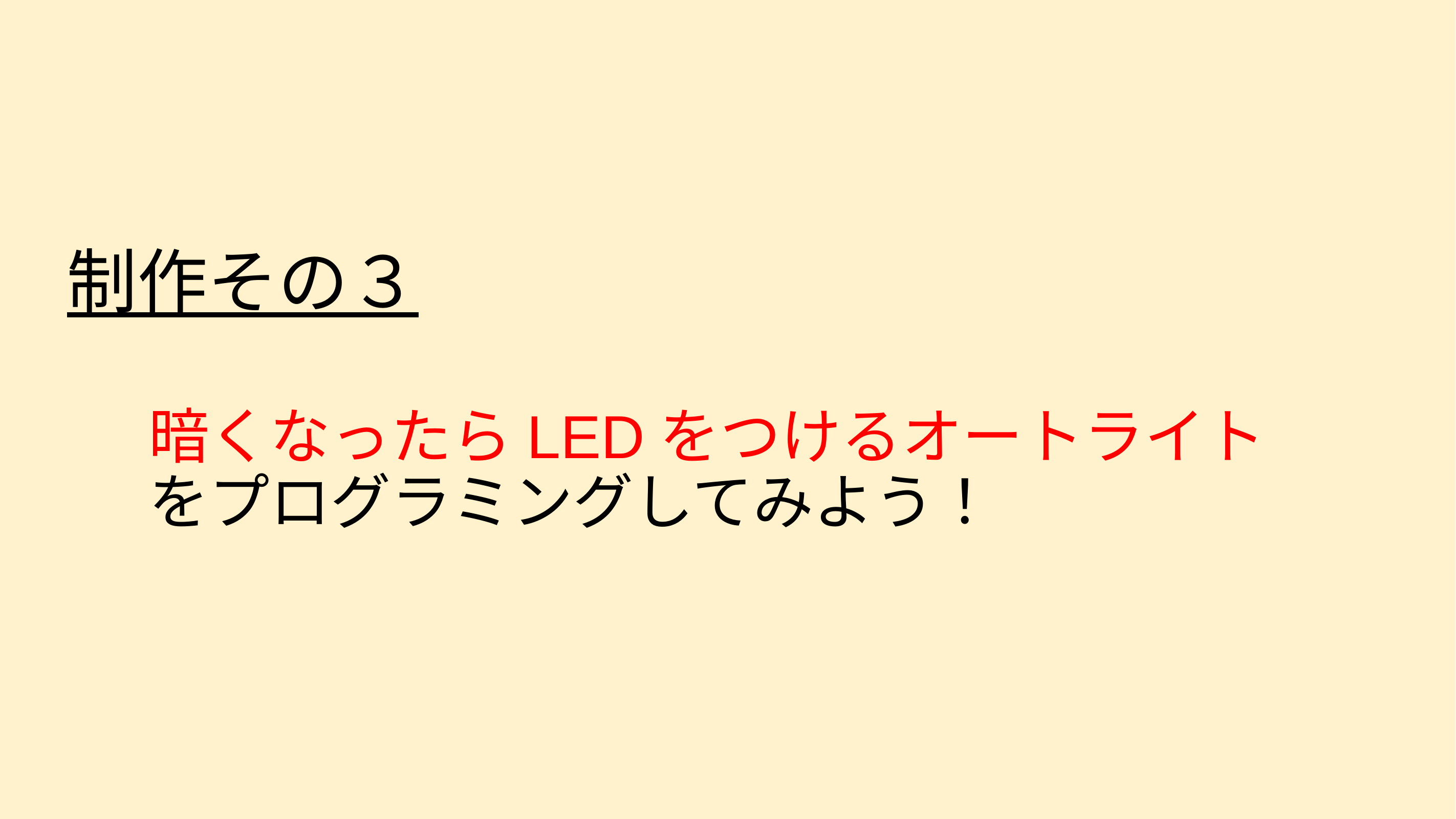

制作その３
暗くなったらLEDをつけるオートライト
をプログラミングしてみよう！